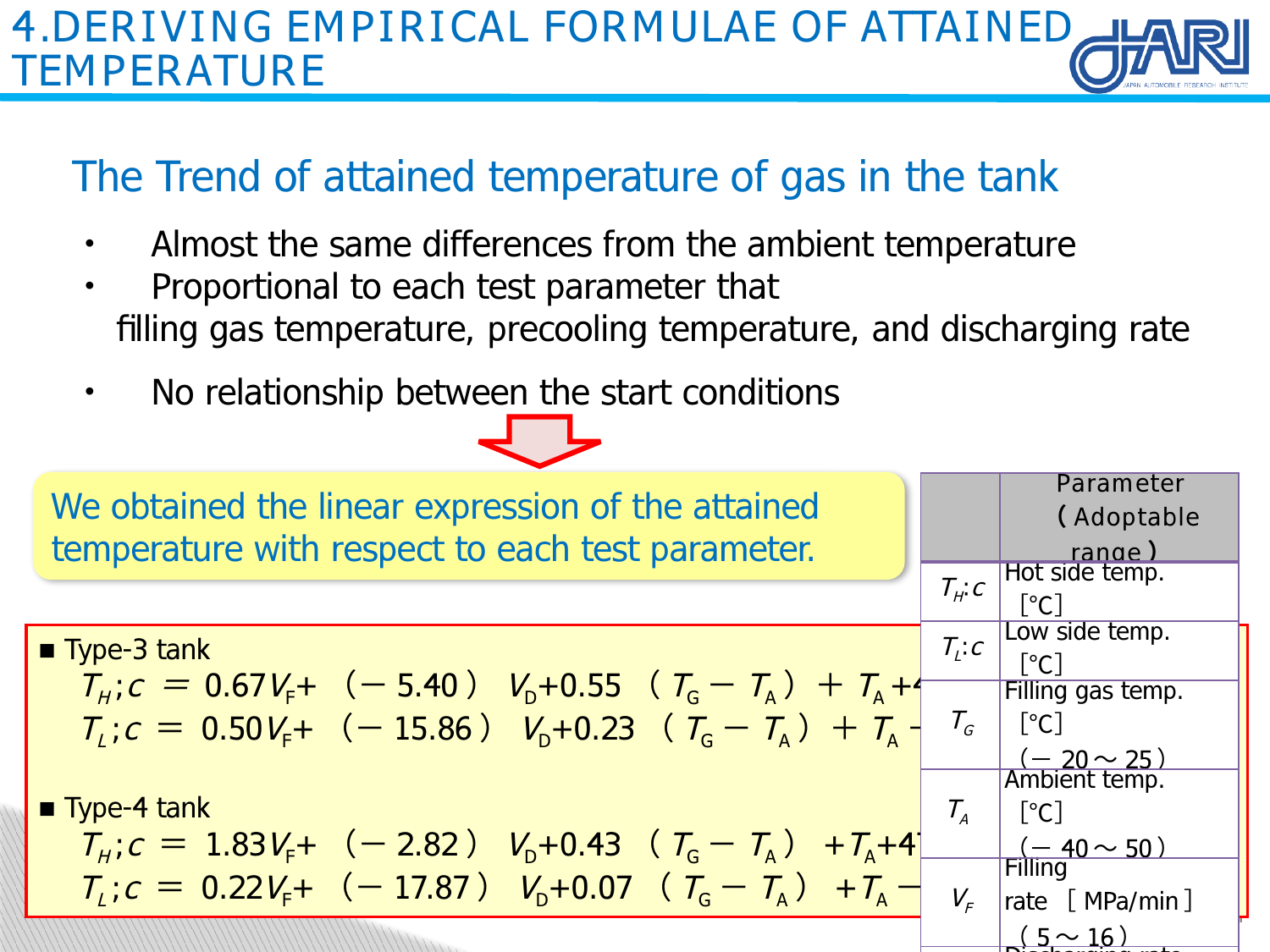

4.DERIVING EMPIRICAL FORMULAE OF ATTAINED TEMPERATURE
The Trend of attained temperature of gas in the tank
・　Almost the same differences from the ambient temperature
・　Proportional to each test parameter that
    filling gas temperature, precooling temperature, and discharging rate
・　No relationship between the start conditions

We obtained the linear expression of the attained temperature with respect to each test parameter.
|  | Parameter （Adoptable range） |
| --- | --- |
| TH:c | Hot side temp.［℃］ |
| TL:c | Low side temp.［℃］ |
| TG | Filling gas temp.［℃］ （－20～25） |
| TA | Ambient temp.［℃］ （－40～50） |
| VF | Filling rate［MPa/min］ （5～16） |
| VD | Discharging rate［MPa/min］ （0.58～1.17） |
■ Type-3 tank
　TH ;c ＝ 0.67VF+（－5.40）VD+0.55（TG－TA）＋TA +45.03
　TL ;c ＝ 0.50VF+（－15.86）VD+0.23（TG－TA）＋TA－30.95

■ Type-4 tank
　TH ;c ＝ 1.83VF+（－2.82）VD+0.43（TG－TA）+TA+47.48
　TL ;c ＝ 0.22VF+（－17.87）VD+0.07（TG－TA）+TA－26.70
24